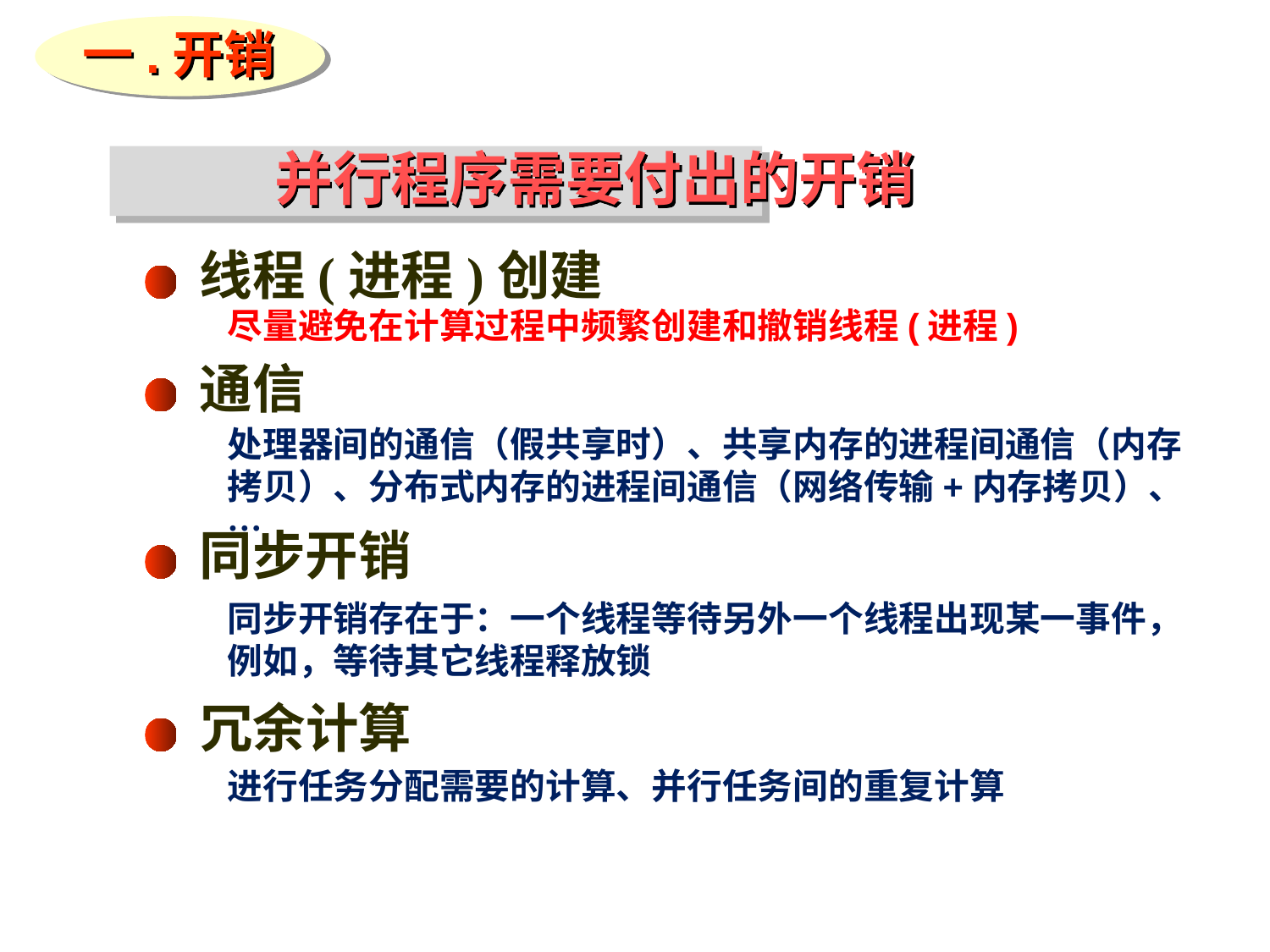

一.开销
并行程序需要付出的开销

线程(进程)创建

尽量避免在计算过程中频繁创建和撤销线程(进程)
通信

处理器间的通信（假共享时）、共享内存的进程间通信（内存拷贝）、分布式内存的进程间通信（网络传输+内存拷贝）、…
同步开销

同步开销存在于：一个线程等待另外一个线程出现某一事件，例如，等待其它线程释放锁
冗余计算

进行任务分配需要的计算、并行任务间的重复计算